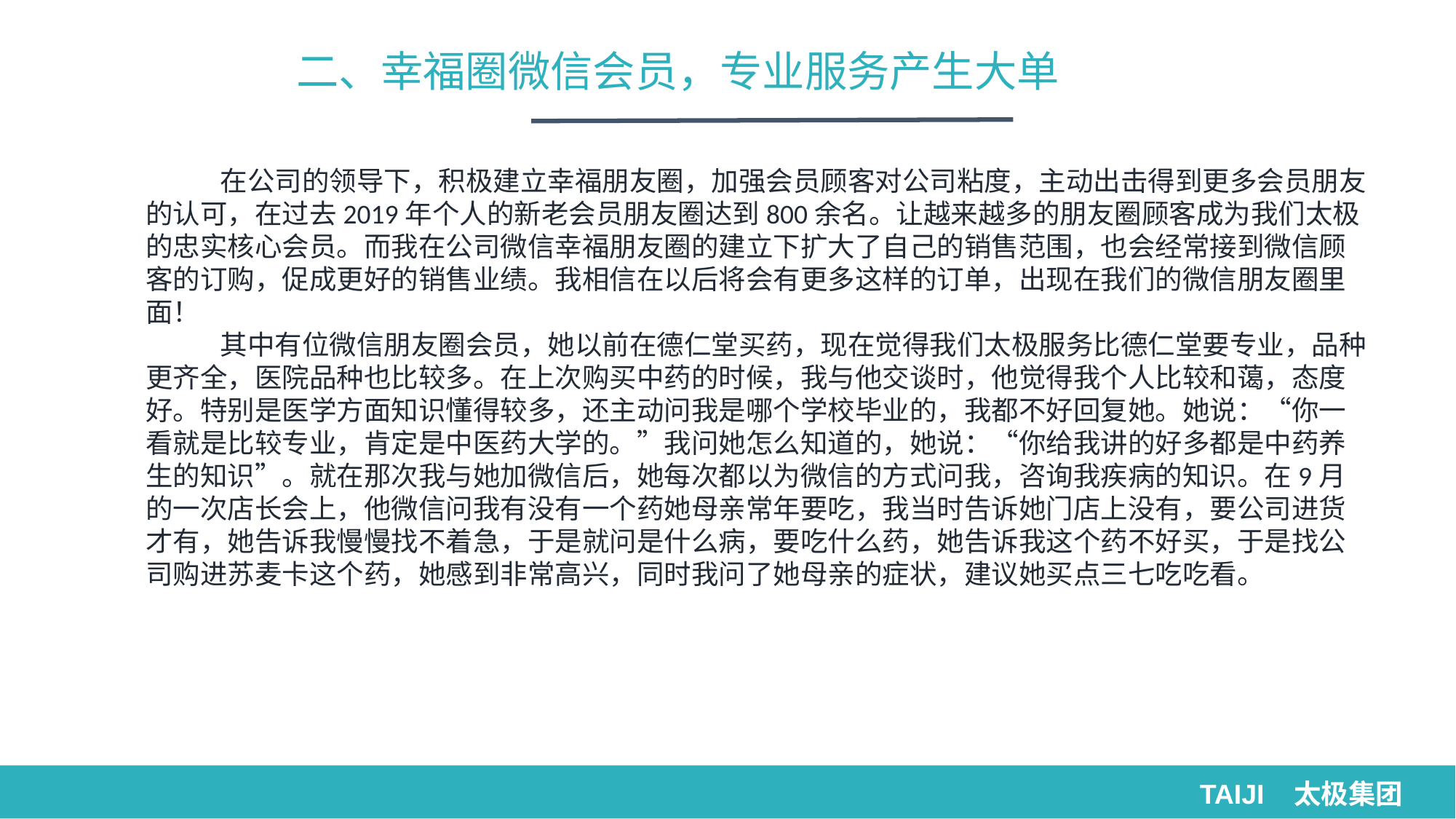

二、幸福圈微信会员，专业服务产生大单
           在公司的领导下，积极建立幸福朋友圈，加强会员顾客对公司粘度，主动出击得到更多会员朋友的认可，在过去2019年个人的新老会员朋友圈达到800余名。让越来越多的朋友圈顾客成为我们太极的忠实核心会员。而我在公司微信幸福朋友圈的建立下扩大了自己的销售范围，也会经常接到微信顾客的订购，促成更好的销售业绩。我相信在以后将会有更多这样的订单，出现在我们的微信朋友圈里面！
           其中有位微信朋友圈会员，她以前在德仁堂买药，现在觉得我们太极服务比德仁堂要专业，品种更齐全，医院品种也比较多。在上次购买中药的时候，我与他交谈时，他觉得我个人比较和蔼，态度好。特别是医学方面知识懂得较多，还主动问我是哪个学校毕业的，我都不好回复她。她说：“你一看就是比较专业，肯定是中医药大学的。”我问她怎么知道的，她说：“你给我讲的好多都是中药养生的知识”。就在那次我与她加微信后，她每次都以为微信的方式问我，咨询我疾病的知识。在9月的一次店长会上，他微信问我有没有一个药她母亲常年要吃，我当时告诉她门店上没有，要公司进货才有，她告诉我慢慢找不着急，于是就问是什么病，要吃什么药，她告诉我这个药不好买，于是找公司购进苏麦卡这个药，她感到非常高兴，同时我问了她母亲的症状，建议她买点三七吃吃看。

TAIJI   太极集团